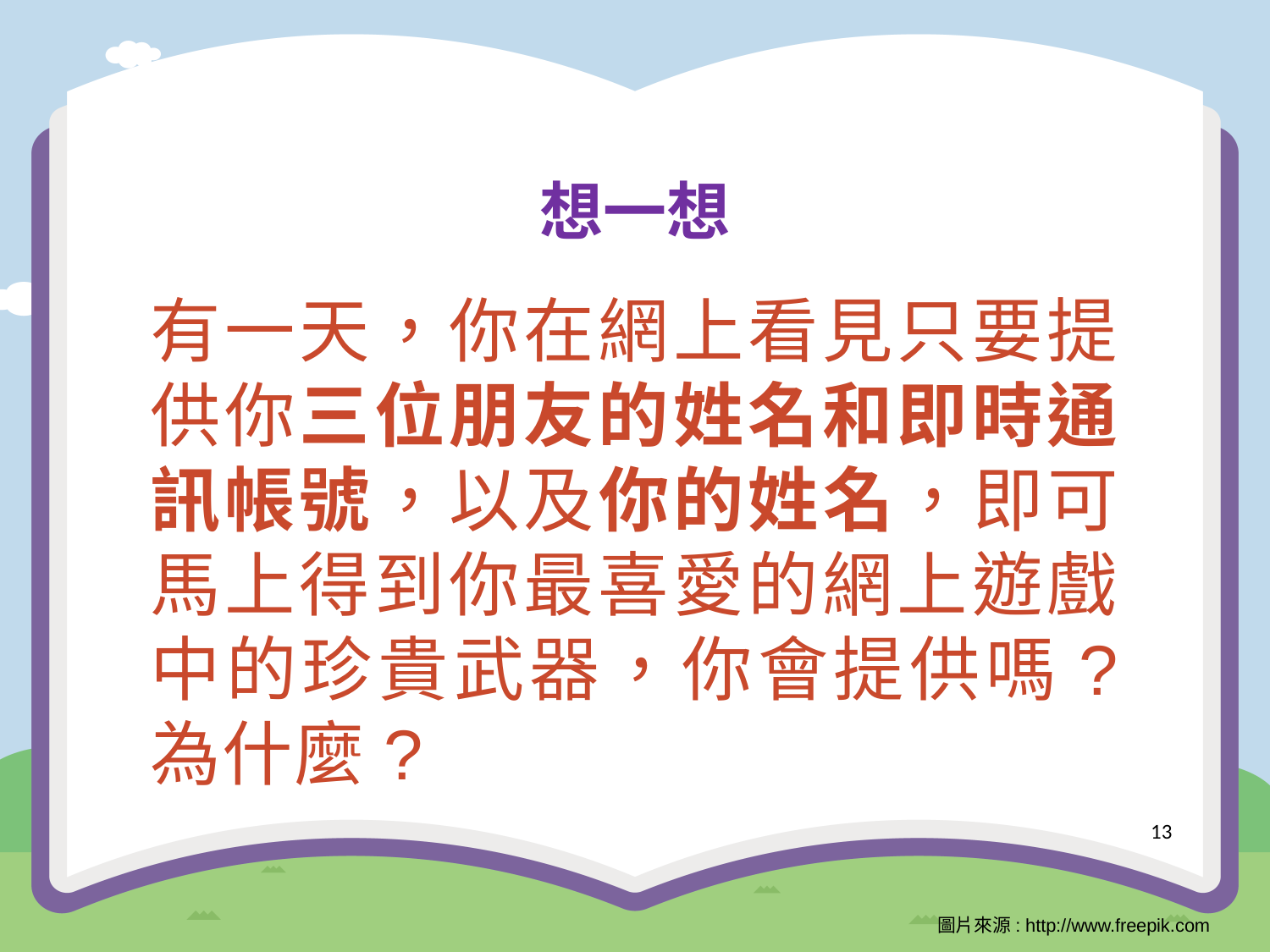

想一想
有一天，你在網上看見只要提供你三位朋友的姓名和即時通訊帳號，以及你的姓名，即可馬上得到你最喜愛的網上遊戲中的珍貴武器，你會提供嗎? 為什麼?
13
圖片來源: http://www.freepik.com